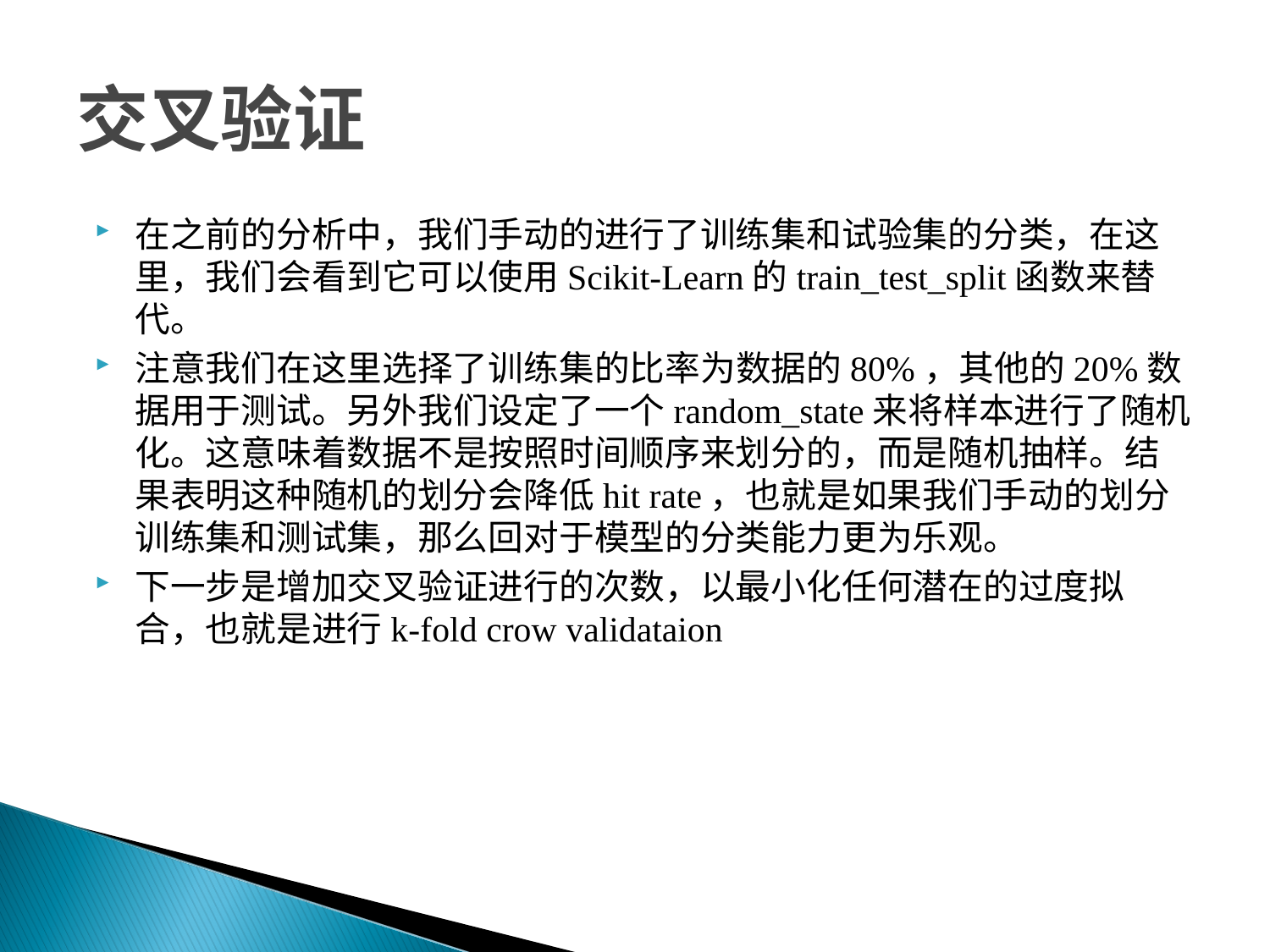

# 交叉验证
在之前的分析中，我们手动的进行了训练集和试验集的分类，在这里，我们会看到它可以使用Scikit-Learn的train_test_split函数来替代。
注意我们在这里选择了训练集的比率为数据的80%，其他的20%数据用于测试。另外我们设定了一个random_state来将样本进行了随机化。这意味着数据不是按照时间顺序来划分的，而是随机抽样。结果表明这种随机的划分会降低hit rate，也就是如果我们手动的划分训练集和测试集，那么回对于模型的分类能力更为乐观。
下一步是增加交叉验证进行的次数，以最小化任何潜在的过度拟合，也就是进行k-fold crow validataion